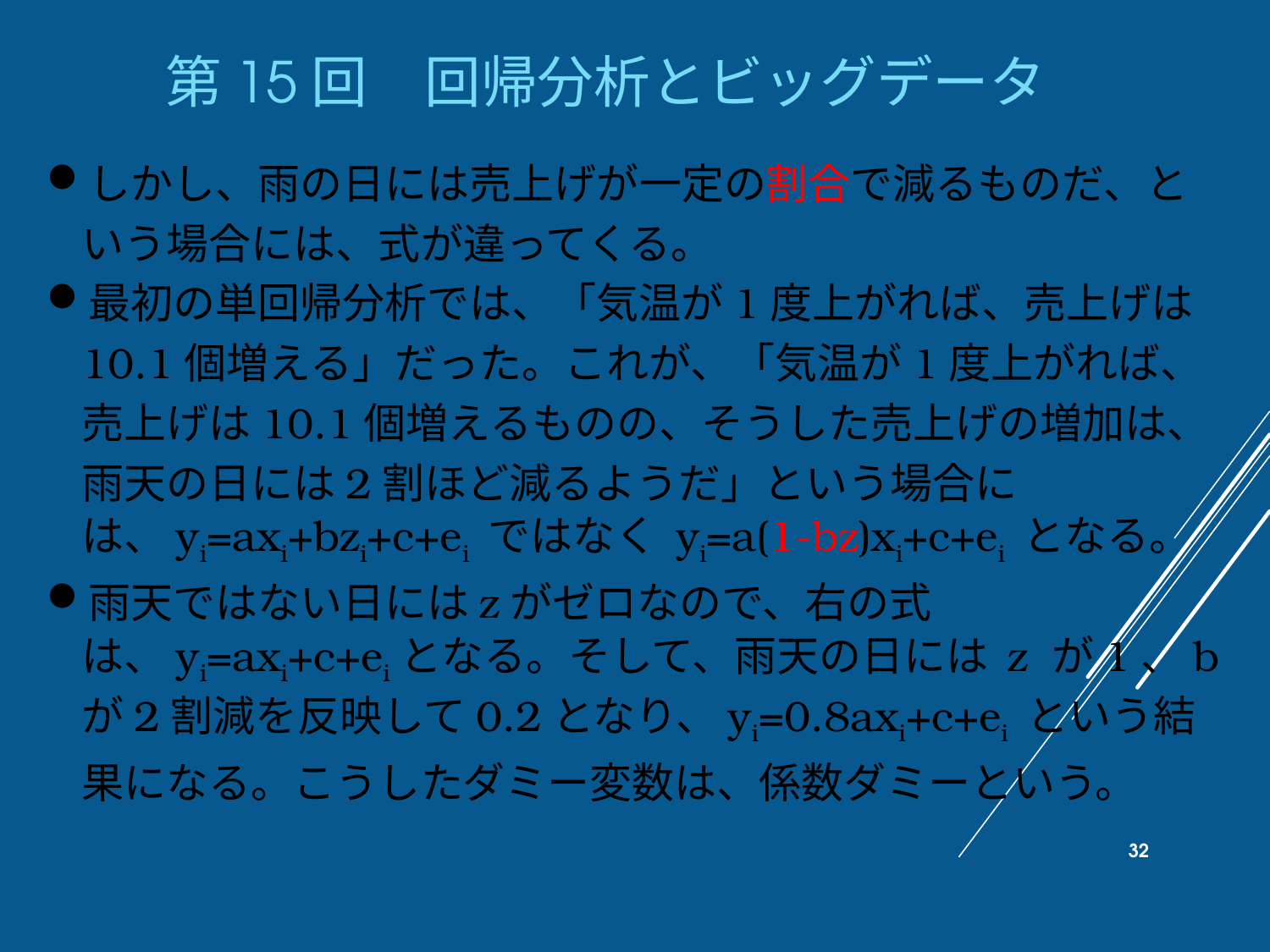

第15回　回帰分析とビッグデータ
しかし、雨の日には売上げが一定の割合で減るものだ、という場合には、式が違ってくる。
最初の単回帰分析では、「気温が1度上がれば、売上げは10.1個増える」だった。これが、「気温が1度上がれば、売上げは10.1個増えるものの、そうした売上げの増加は、雨天の日には2割ほど減るようだ」という場合には、yi=axi+bzi+c+ei ではなく yi=a(1-bz)xi+c+ei となる。
雨天ではない日にはzがゼロなので、右の式は、yi=axi+c+eiとなる。そして、雨天の日には z が1、b が2割減を反映して0.2となり、yi=0.8axi+c+ei という結果になる。こうしたダミー変数は、係数ダミーという。
32